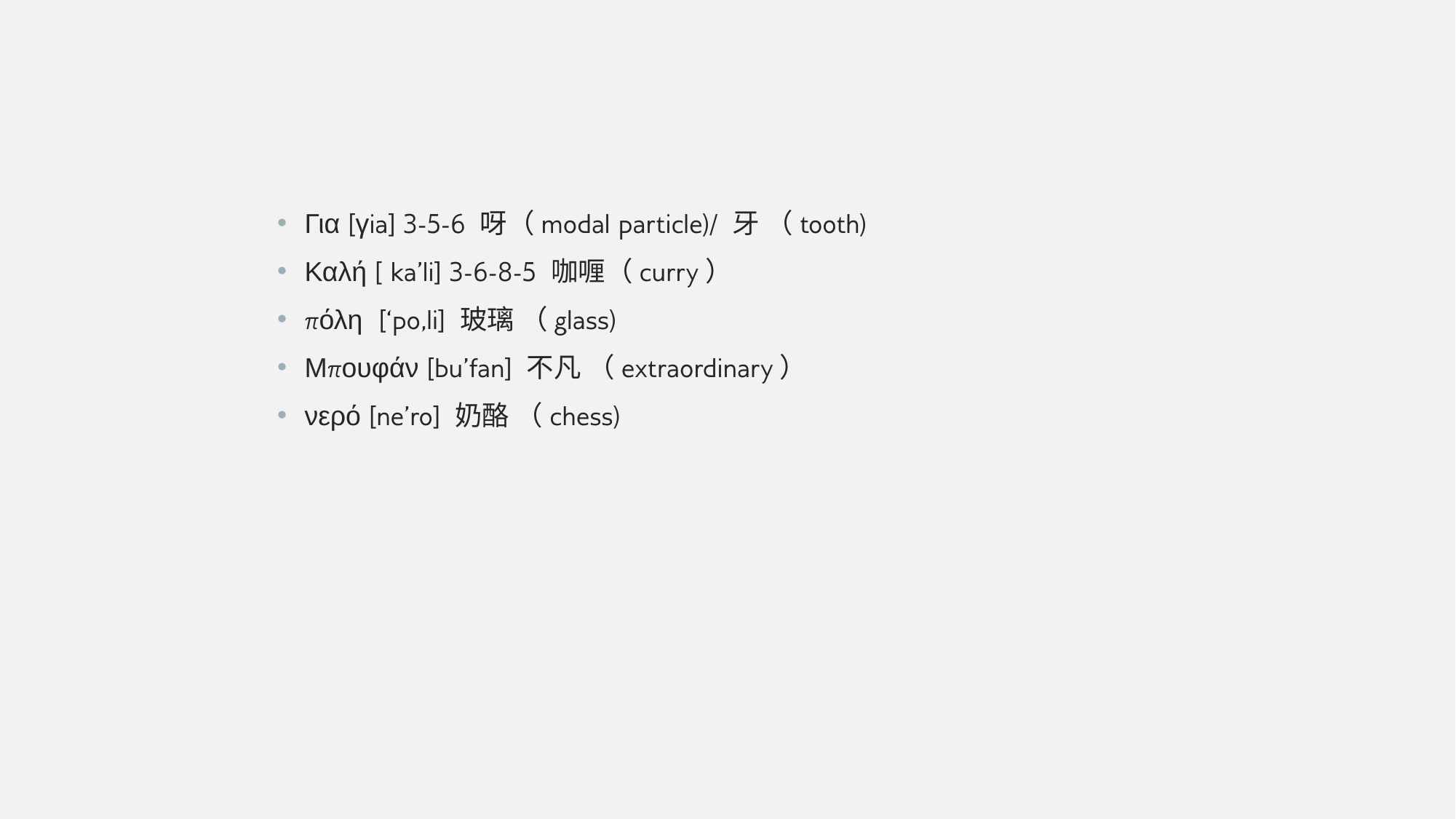

Για [γia] 3-5-6 呀（modal particle)/ 牙 （tooth)
Καλή [ ka’li] 3-6-8-5 咖喱（curry）
πόλη  [‘po,li] 玻璃 （glass)
Μπουφάν [bu’fan] 不凡 （extraordinary）
νερό [ne’ro] 奶酪 （chess)